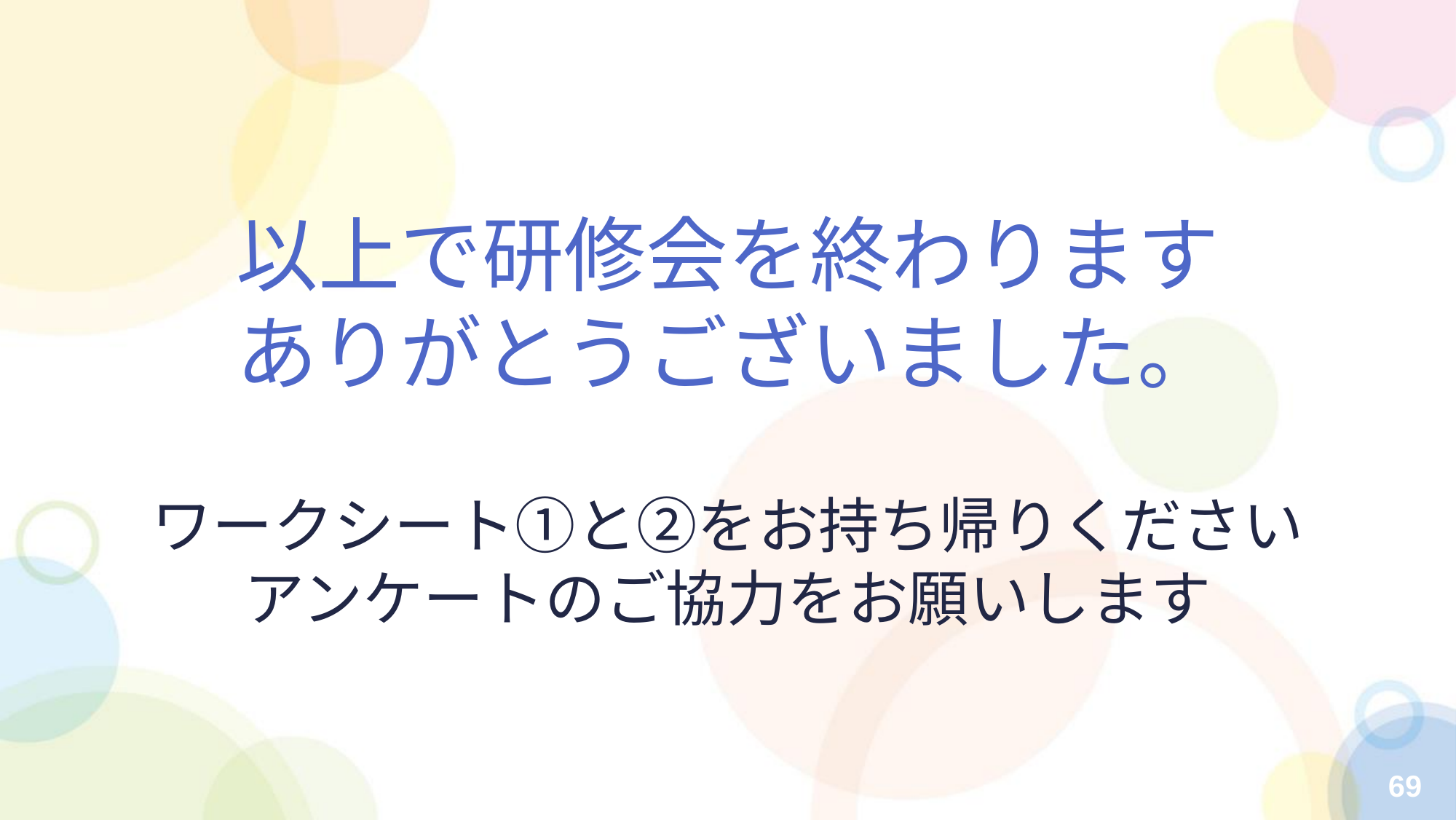

以上で研修会を終わります
ありがとうございました。

ワークシート①と②をお持ち帰りください
アンケートのご協力をお願いします
69